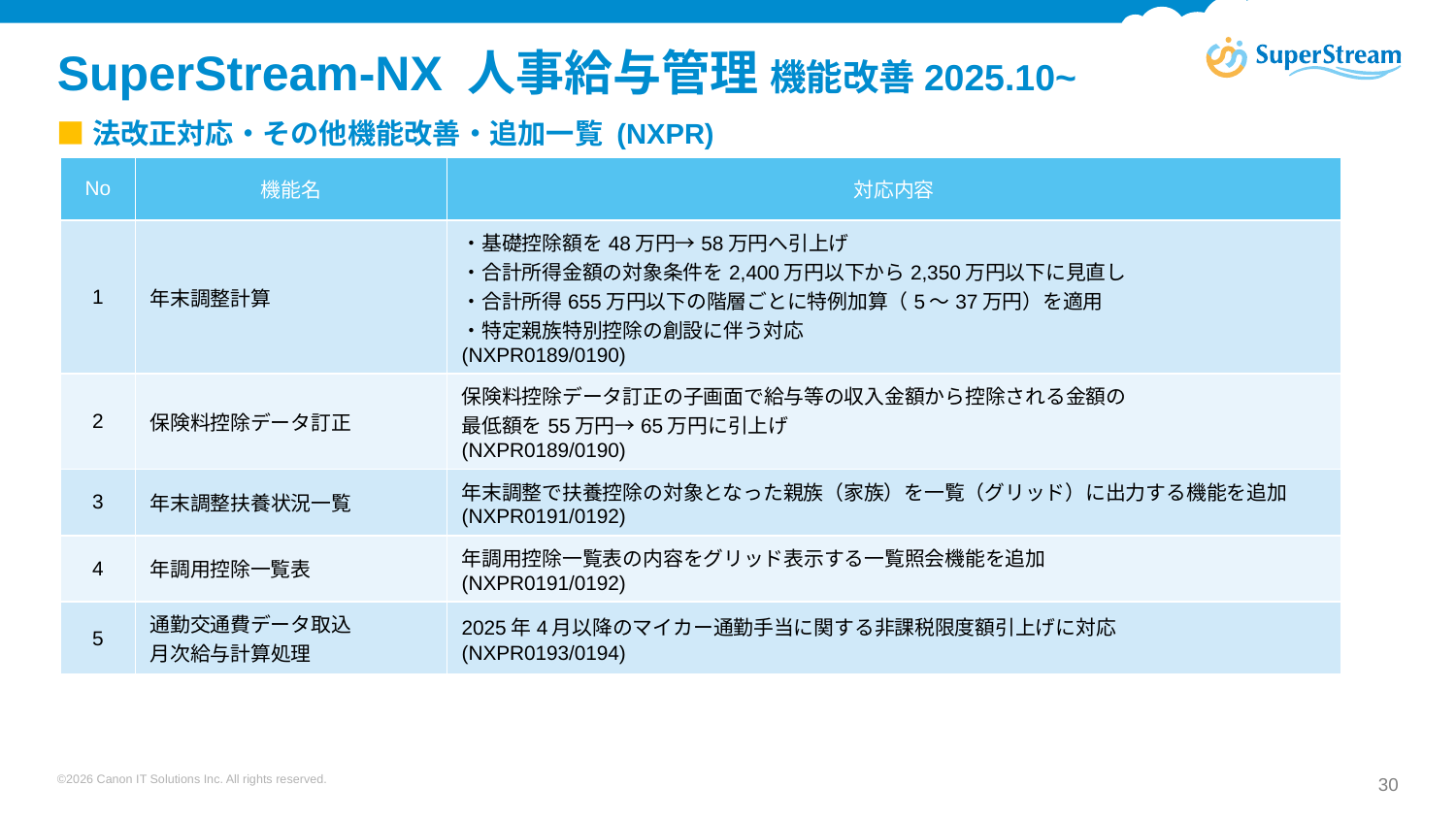

# SuperStream-NX 人事給与管理 機能改善2025.10~
■法改正対応・その他機能改善・追加一覧 (NXPR)
| No | 機能名 | 対応内容 |
| --- | --- | --- |
| 1 | 年末調整計算 | ・基礎控除額を48万円→58万円へ引上げ ・合計所得金額の対象条件を2,400万円以下から2,350万円以下に見直し ・合計所得655万円以下の階層ごとに特例加算（5〜37万円）を適用 ・特定親族特別控除の創設に伴う対応 (NXPR0189/0190) |
| 2 | 保険料控除データ訂正 | 保険料控除データ訂正の子画面で給与等の収入金額から控除される金額の 最低額を55万円→65万円に引上げ (NXPR0189/0190) |
| 3 | 年末調整扶養状況一覧 | 年末調整で扶養控除の対象となった親族（家族）を一覧（グリッド）に出力する機能を追加 (NXPR0191/0192) |
| 4 | 年調用控除一覧表 | 年調用控除一覧表の内容をグリッド表示する一覧照会機能を追加 (NXPR0191/0192) |
| 5 | 通勤交通費データ取込 月次給与計算処理 | 2025年4月以降のマイカー通勤手当に関する非課税限度額引上げに対応 (NXPR0193/0194) |
©2026 Canon IT Solutions Inc. All rights reserved.
30